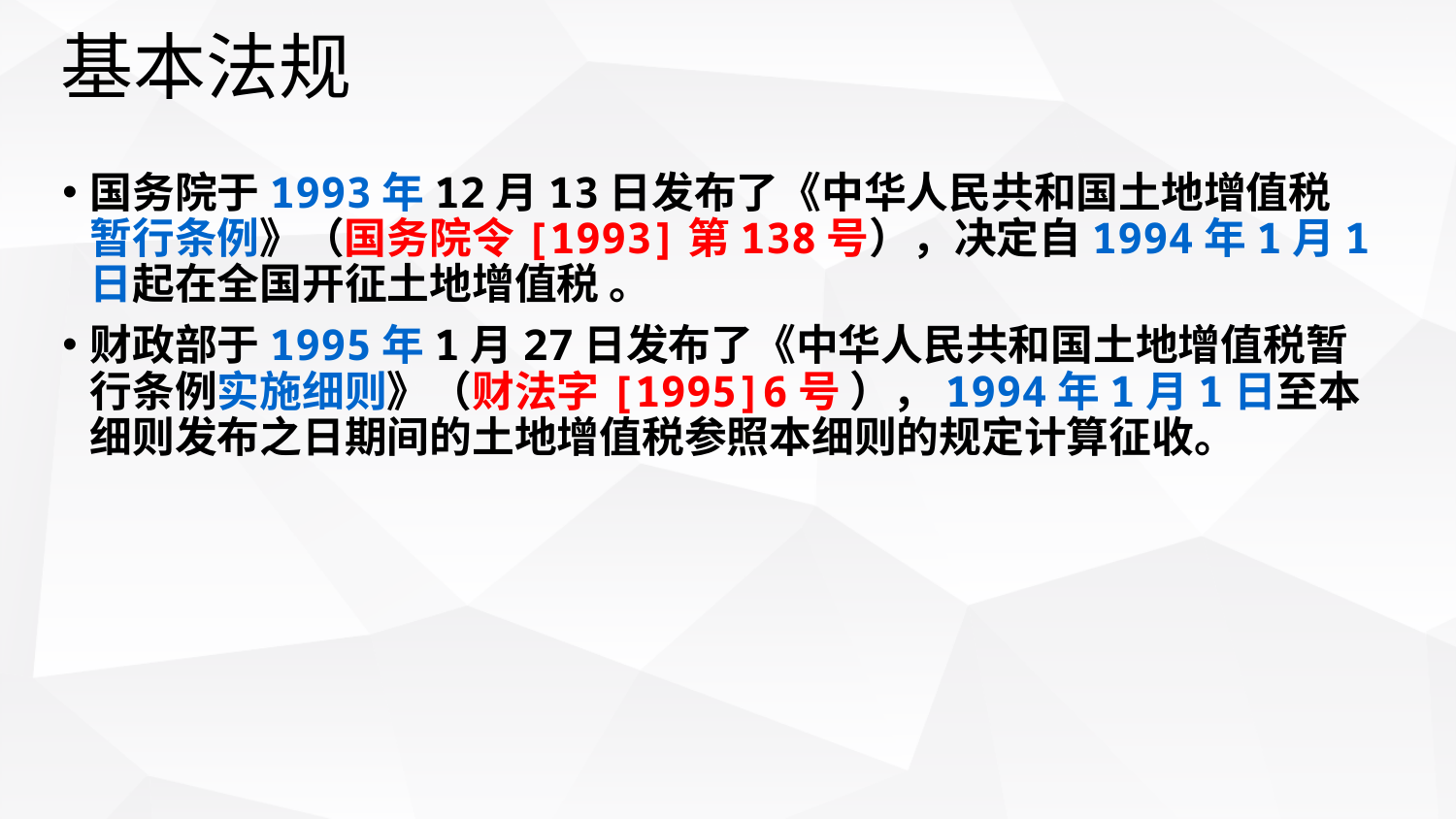

# 基本法规

国务院于1993年12月13日发布了《中华人民共和国土地增值税暂行条例》（国务院令[1993]第138号），决定自1994年1月1日起在全国开征土地增值税 。
财政部于1995年1月27日发布了《中华人民共和国土地增值税暂行条例实施细则》（财法字[1995]6号 ），1994年1月1日至本细则发布之日期间的土地增值税参照本细则的规定计算征收。